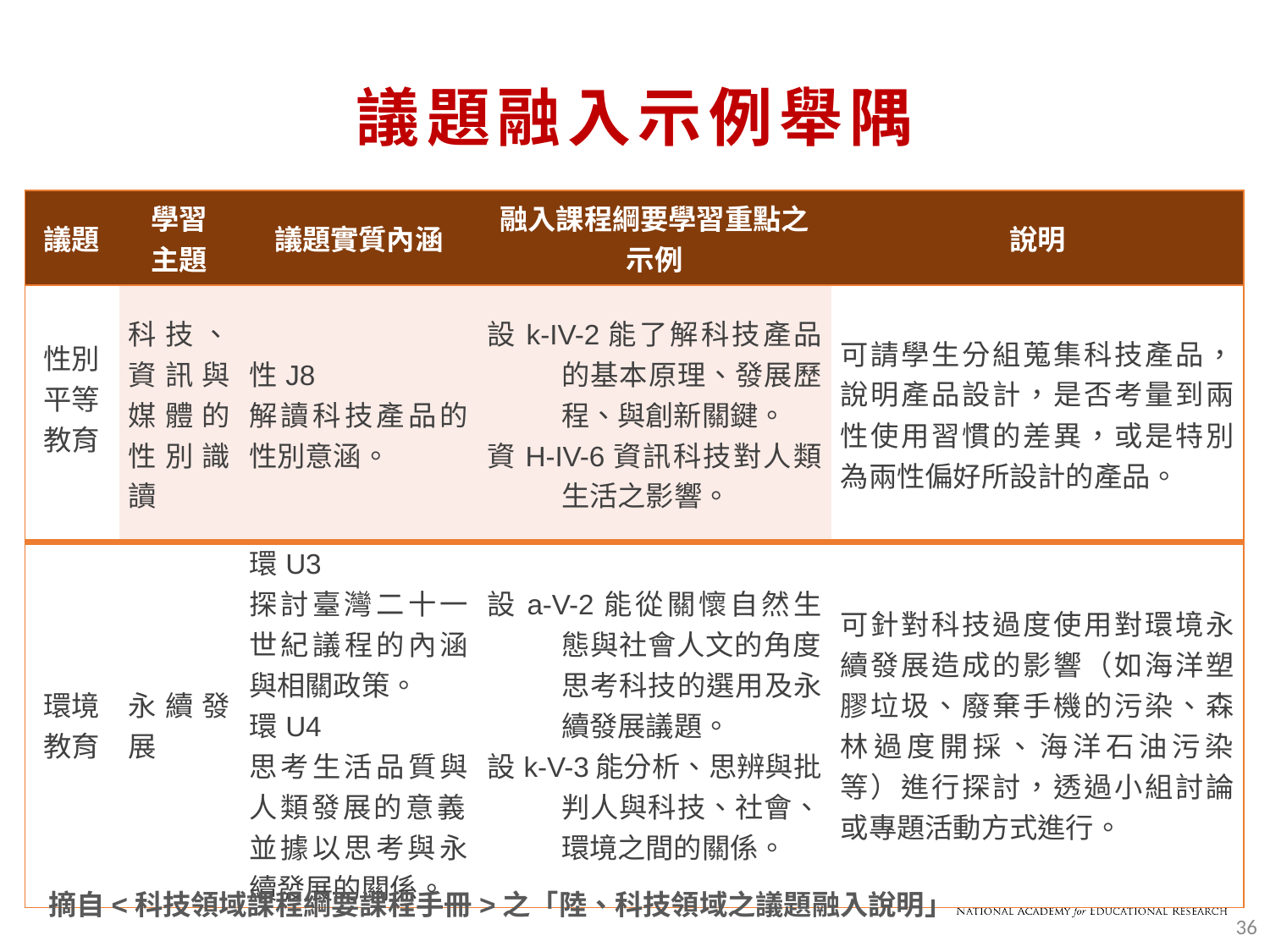

# 議題融入示例舉隅
| 議題 | 學習 主題 | 議題實質內涵 | 融入課程綱要學習重點之示例 | 說明 |
| --- | --- | --- | --- | --- |
| 性別平等教育 | 科技、資訊與媒體的性別識讀 | 性J8 解讀科技產品的性別意涵。 | 設k-IV-2能了解科技產品的基本原理、發展歷程、與創新關鍵。 資H-IV-6資訊科技對人類生活之影響。 | 可請學生分組蒐集科技產品，說明產品設計，是否考量到兩性使用習慣的差異，或是特別為兩性偏好所設計的產品。 |
| 環境教育 | 永續發展 | 環U3 探討臺灣二十一世紀議程的內涵與相關政策。 環U4 思考生活品質與人類發展的意義，並據以思考與永續發展的關係。 | 設a-V-2能從關懷自然生態與社會人文的角度，思考科技的選用及永續發展議題。 設k-V-3能分析、思辨與批判人與科技、社會、環境之間的關係。 | 可針對科技過度使用對環境永續發展造成的影響（如海洋塑膠垃圾、廢棄手機的污染、森林過度開採、海洋石油污染等）進行探討，透過小組討論或專題活動方式進行。 |
摘自<科技領域課程綱要課程手冊>之「陸、科技領域之議題融入說明」
36